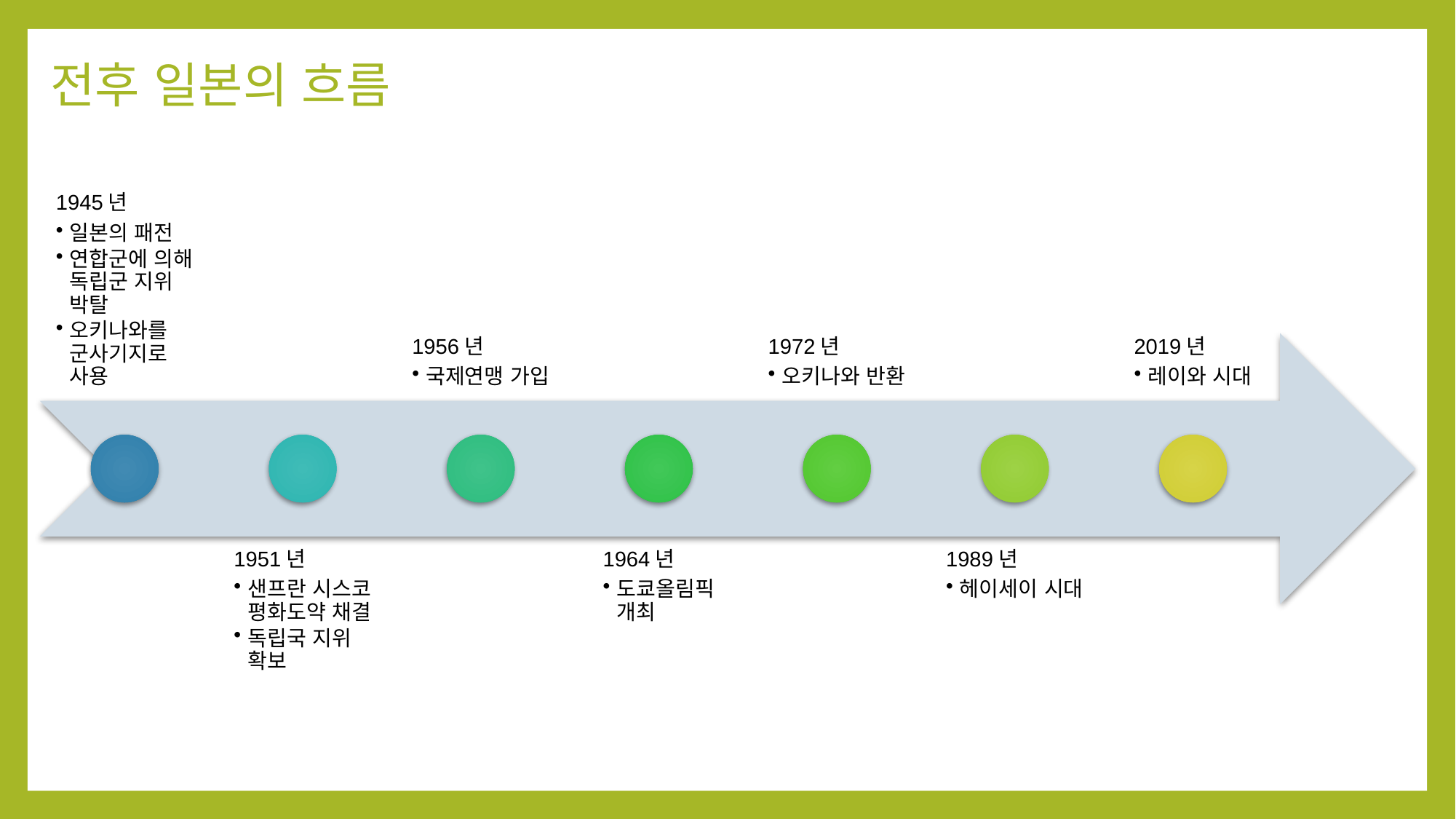

# 전후 일본의 흐름
1945년
일본의 패전
연합군에 의해 독립군 지위 박탈
오키나와를 군사기지로 사용
1951년
샌프란 시스코 평화도약 채결
독립국 지위 확보
1956년
국제연맹 가입
1964년
도쿄올림픽 개최
1972년
오키나와 반환
1989년
헤이세이 시대
2019년
레이와 시대